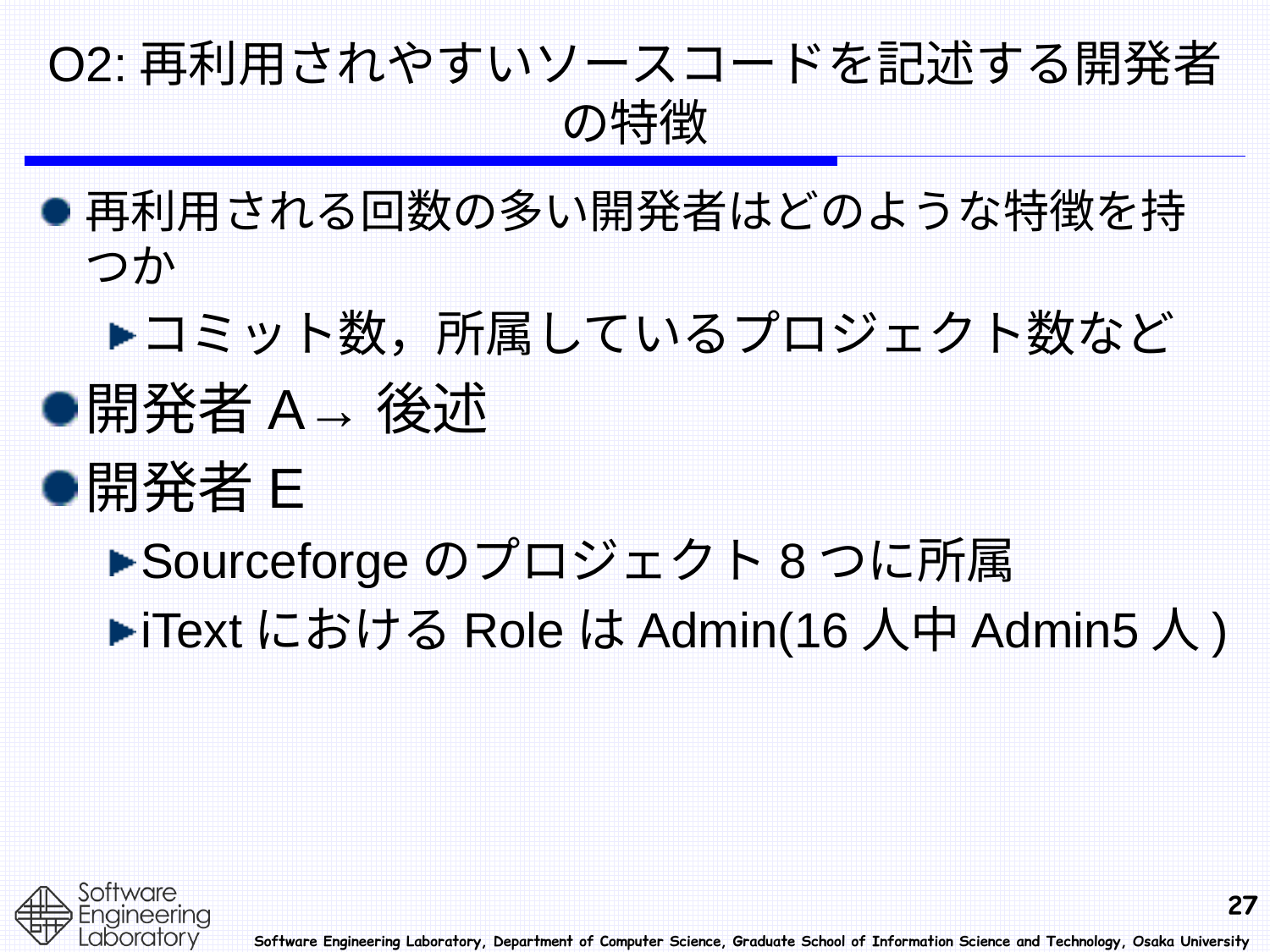

# O2:再利用されやすいソースコードを記述する開発者の特徴
再利用される回数の多い開発者はどのような特徴を持つか
コミット数，所属しているプロジェクト数など
開発者A→後述
開発者E
Sourceforgeのプロジェクト8つに所属
iTextにおけるRoleはAdmin(16人中Admin5人)